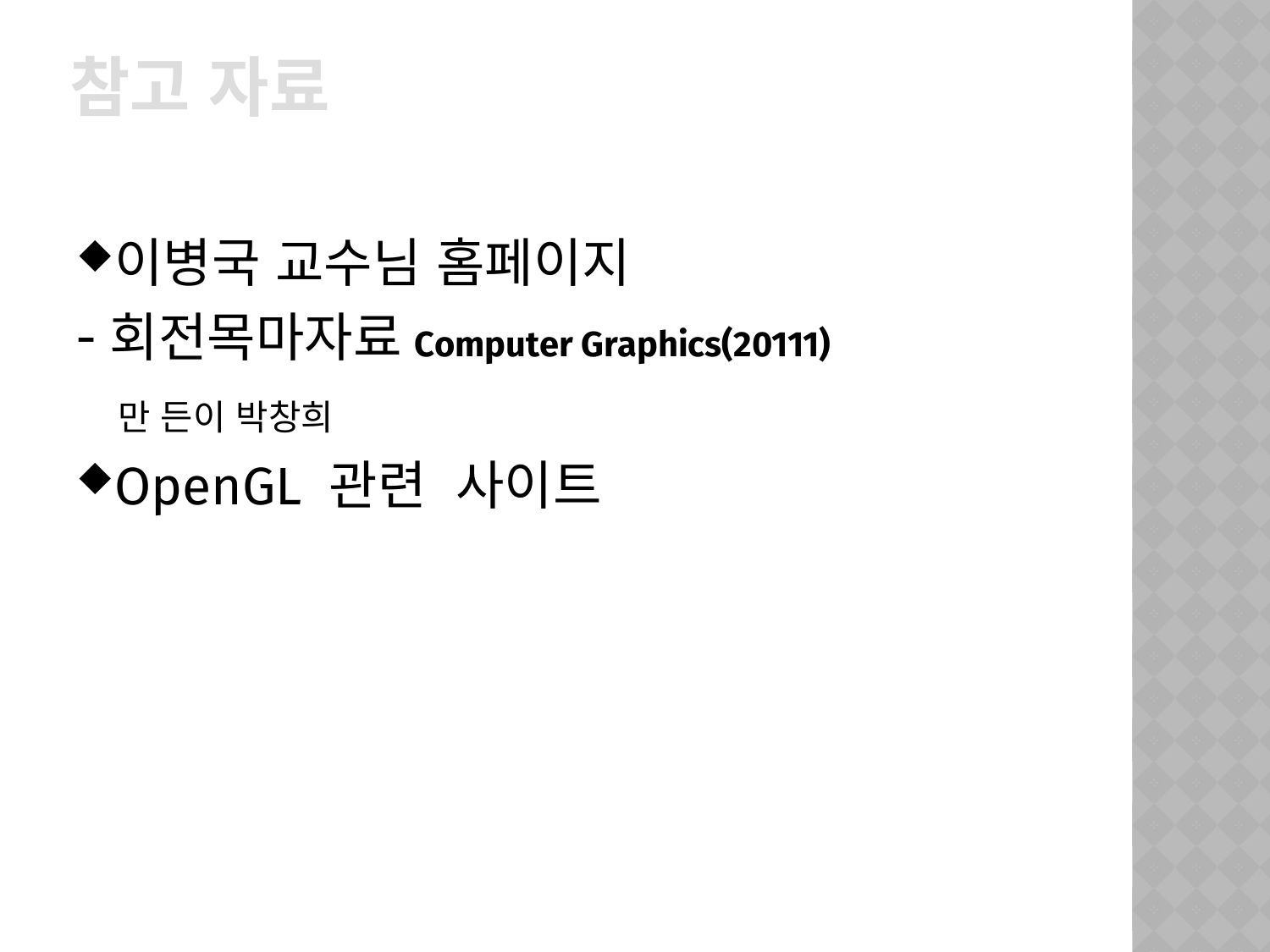

# 참고 자료
이병국 교수님 홈페이지
-회전목마자료Computer Graphics(20111)
  만 든이 박창희
OpenGL 관련  사이트